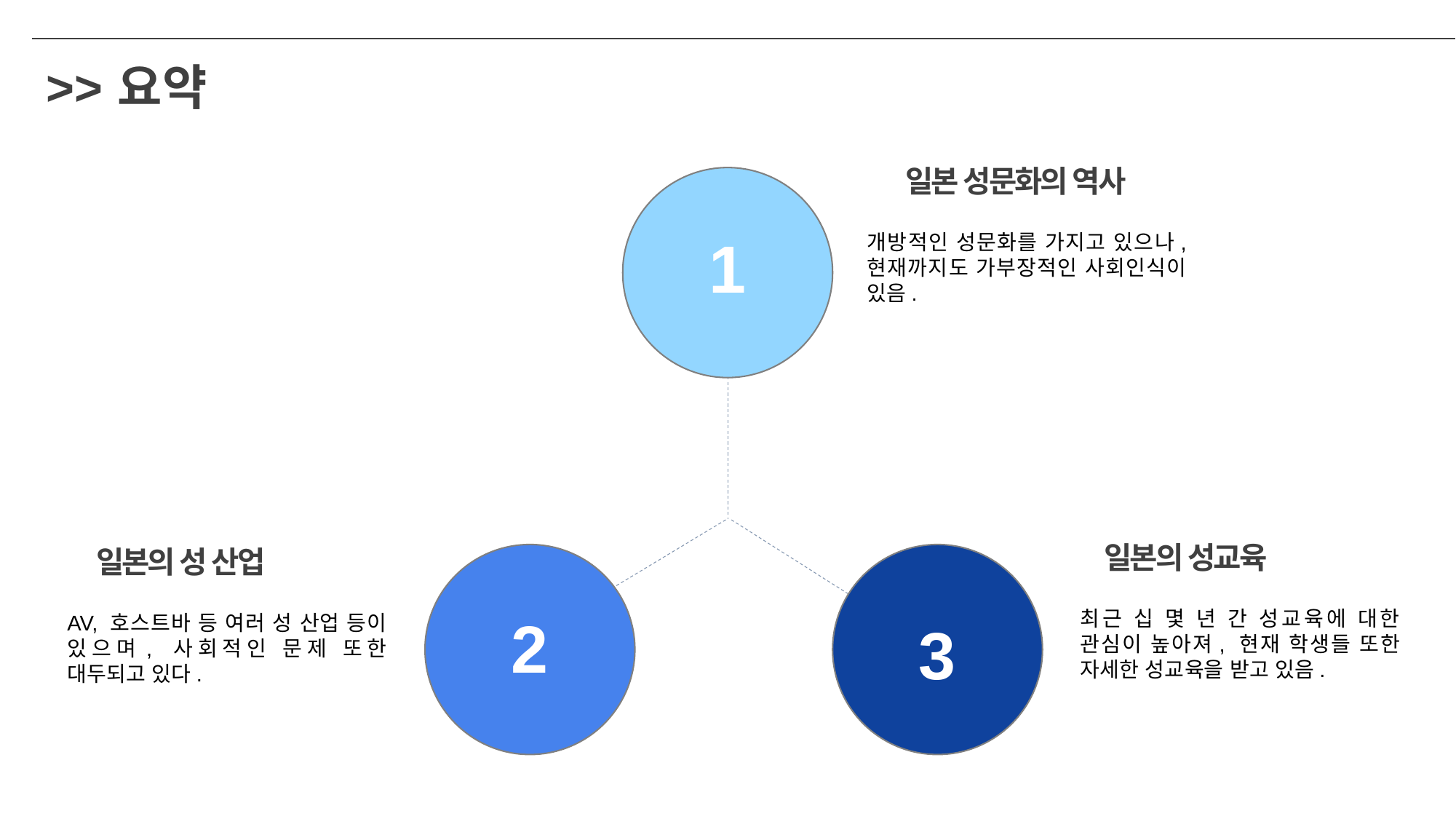

>>
요약
일본 성문화의 역사

1
개방적인 성문화를 가지고 있으나, 현재까지도 가부장적인 사회인식이 있음.
일본의 성교육
일본의 성 산업

최근 십 몇 년 간 성교육에 대한 관심이 높아져, 현재 학생들 또한 자세한 성교육을 받고 있음.
2
AV, 호스트바 등 여러 성 산업 등이 있으며, 사회적인 문제 또한 대두되고 있다.
3